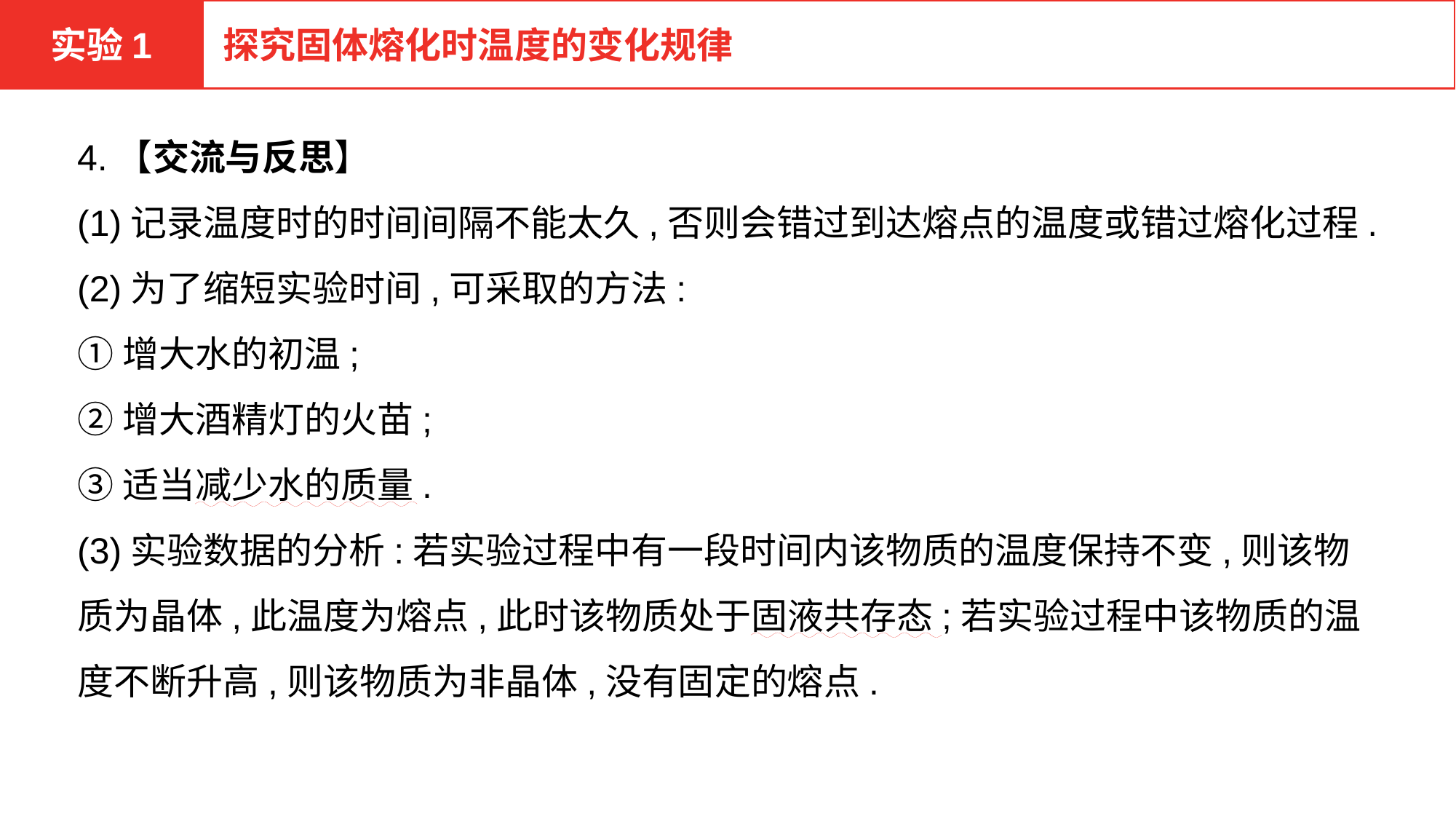

实验1
探究固体熔化时温度的变化规律
4.【交流与反思】
(1)记录温度时的时间间隔不能太久,否则会错过到达熔点的温度或错过熔化过程.
(2)为了缩短实验时间,可采取的方法:
①增大水的初温;
②增大酒精灯的火苗;
③适当减少水的质量.
(3)实验数据的分析:若实验过程中有一段时间内该物质的温度保持不变,则该物质为晶体,此温度为熔点,此时该物质处于固液共存态;若实验过程中该物质的温度不断升高,则该物质为非晶体,没有固定的熔点.